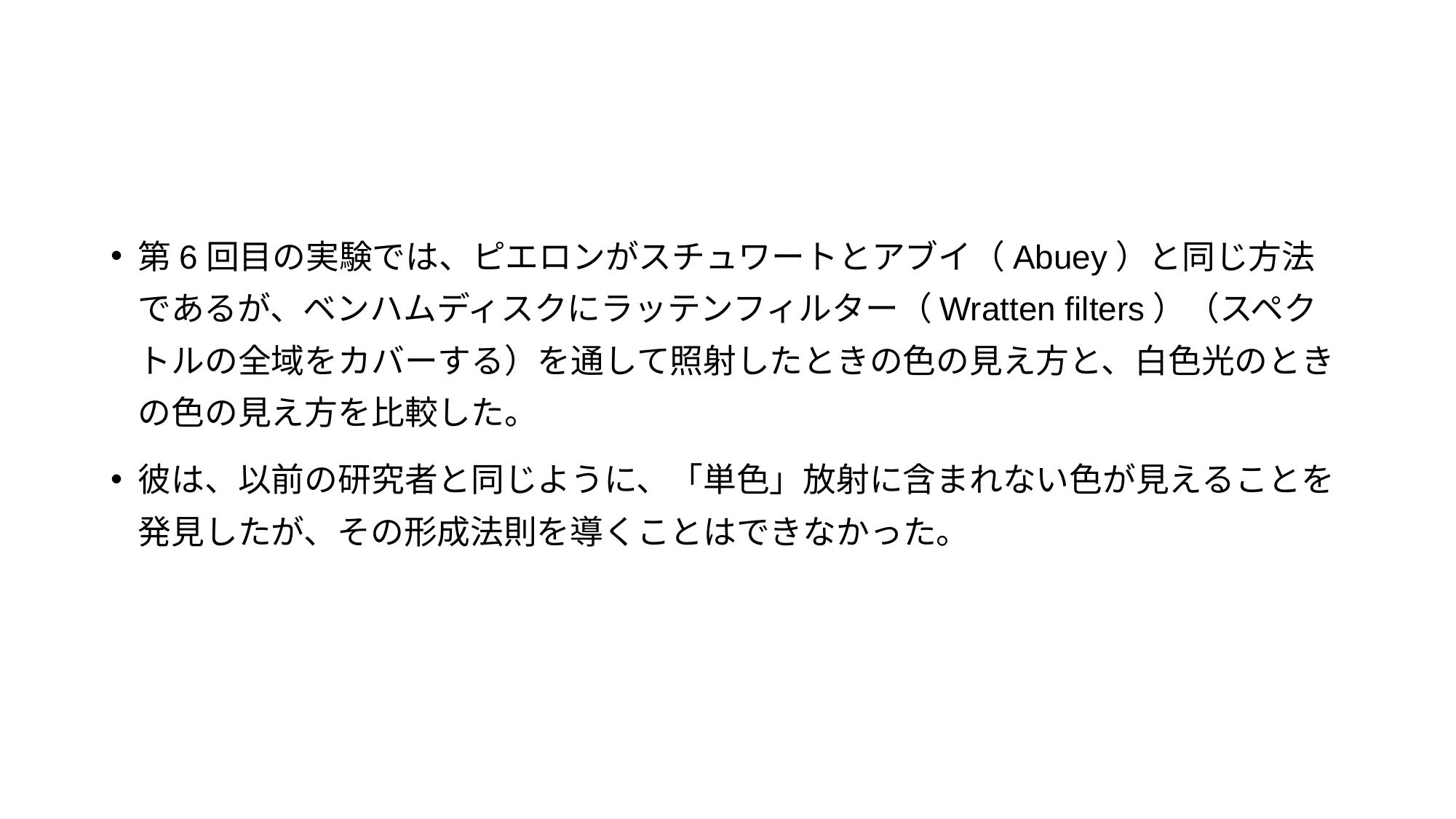

第6回目の実験では、ピエロンがスチュワートとアブイ（Abuey）と同じ方法であるが、ベンハムディスクにラッテンフィルター（Wratten filters）（スペクトルの全域をカバーする）を通して照射したときの色の見え方と、白色光のときの色の見え方を比較した。
彼は、以前の研究者と同じように、「単色」放射に含まれない色が見えることを発見したが、その形成法則を導くことはできなかった。